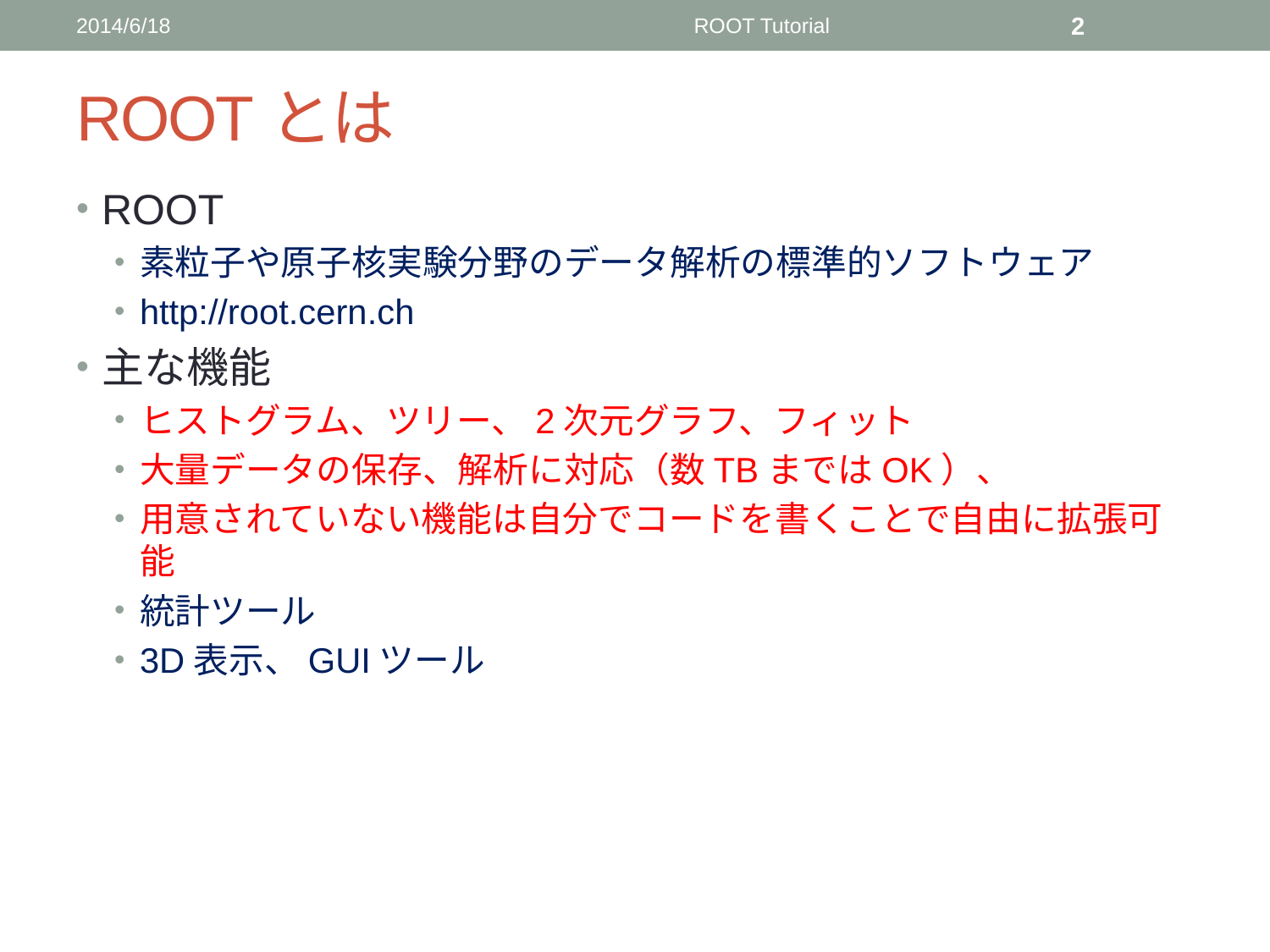

2014/6/18
ROOT Tutorial
2
# ROOTとは
ROOT
素粒子や原子核実験分野のデータ解析の標準的ソフトウェア
http://root.cern.ch
主な機能
ヒストグラム、ツリー、2次元グラフ、フィット
大量データの保存、解析に対応（数TBまではOK）、
用意されていない機能は自分でコードを書くことで自由に拡張可能
統計ツール
3D表示、GUIツール